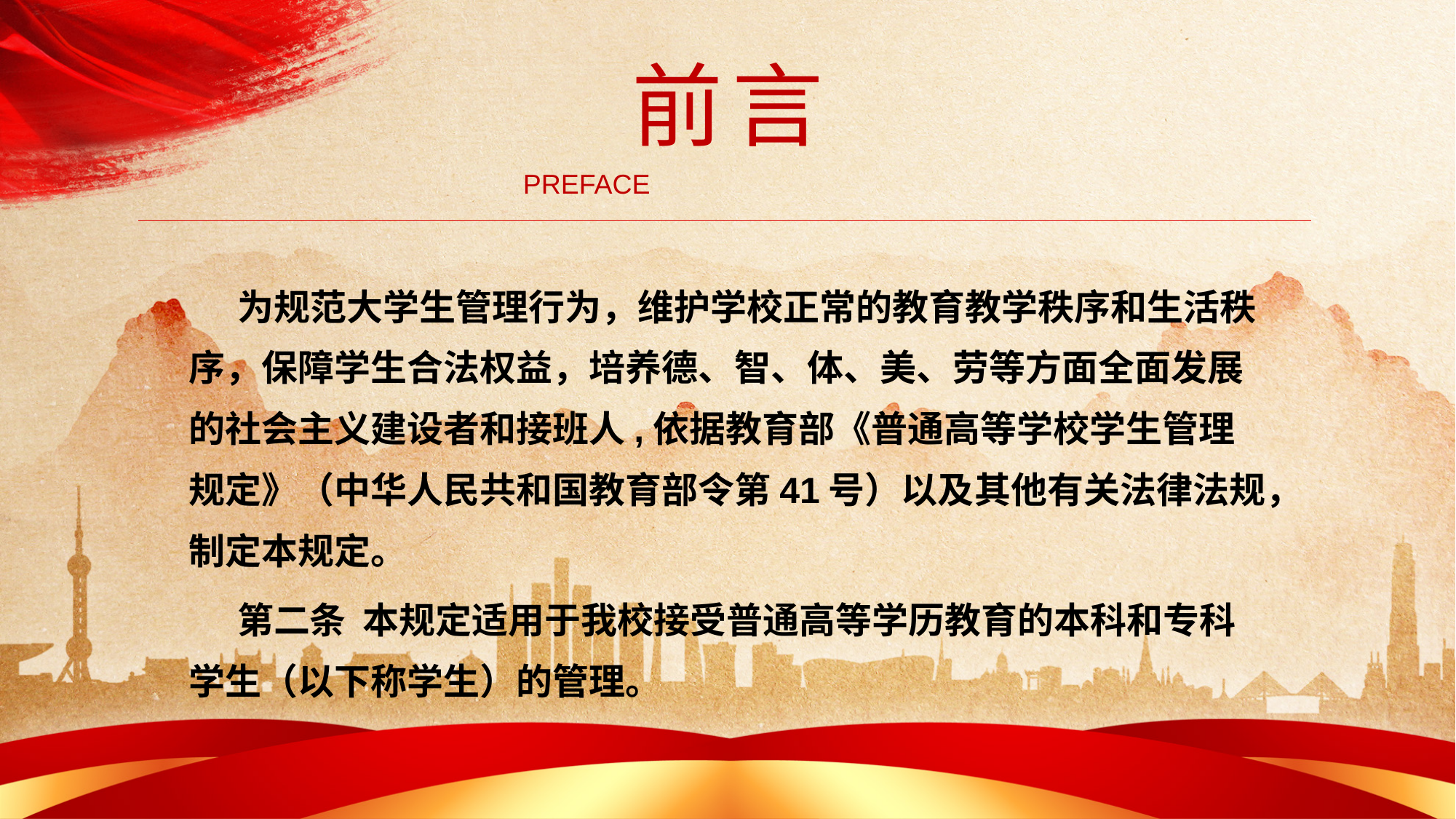

前言
PREFACE
为规范大学生管理行为，维护学校正常的教育教学秩序和生活秩序，保障学生合法权益，培养德、智、体、美、劳等方面全面发展的社会主义建设者和接班人,依据教育部《普通高等学校学生管理规定》（中华人民共和国教育部令第41号）以及其他有关法律法规，制定本规定。
第二条  本规定适用于我校接受普通高等学历教育的本科和专科学生（以下称学生）的管理。